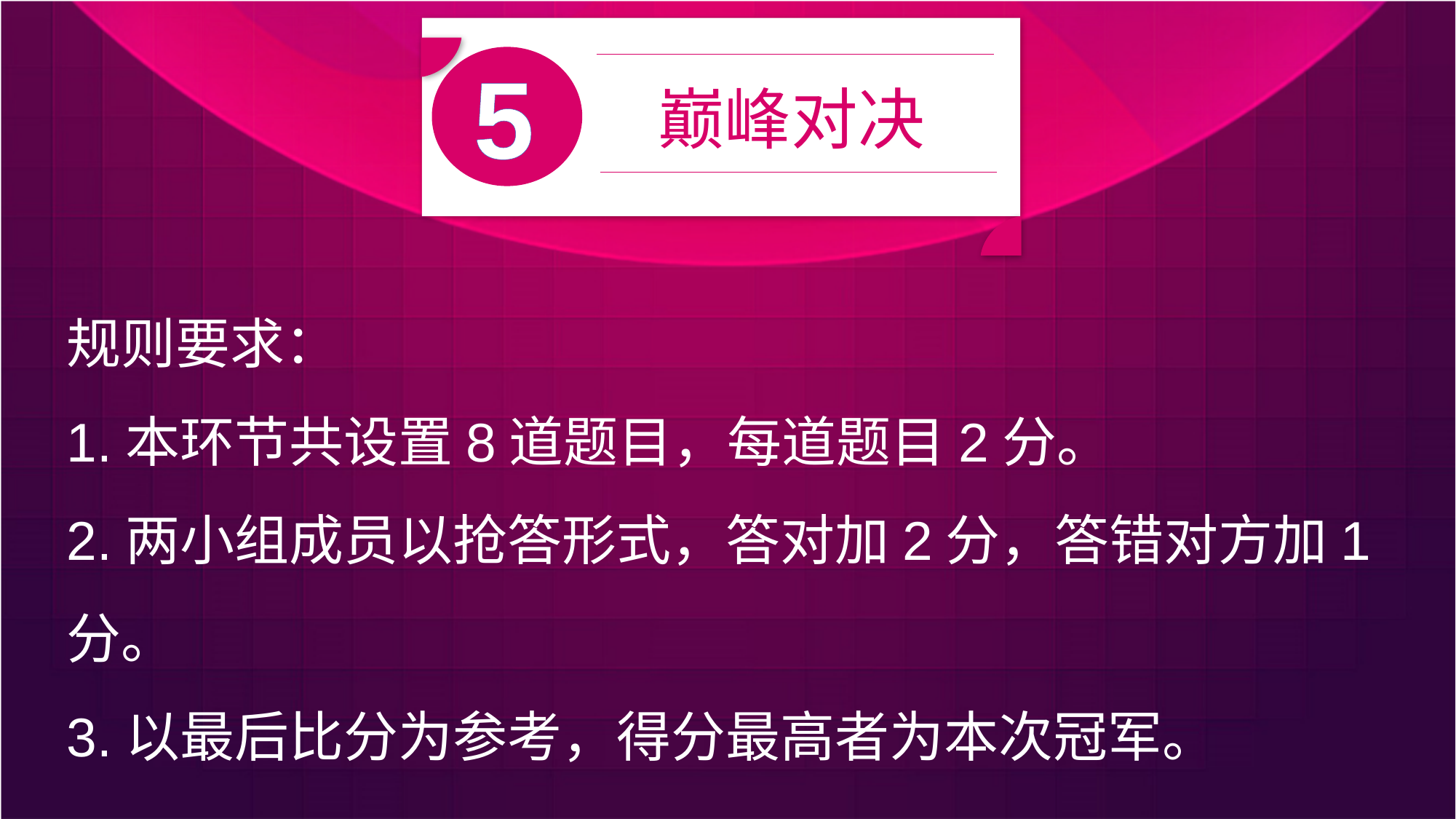

巅峰对决

5
规则要求：
1.本环节共设置8道题目，每道题目2分。
2.两小组成员以抢答形式，答对加2分，答错对方加1分。
3.以最后比分为参考，得分最高者为本次冠军。